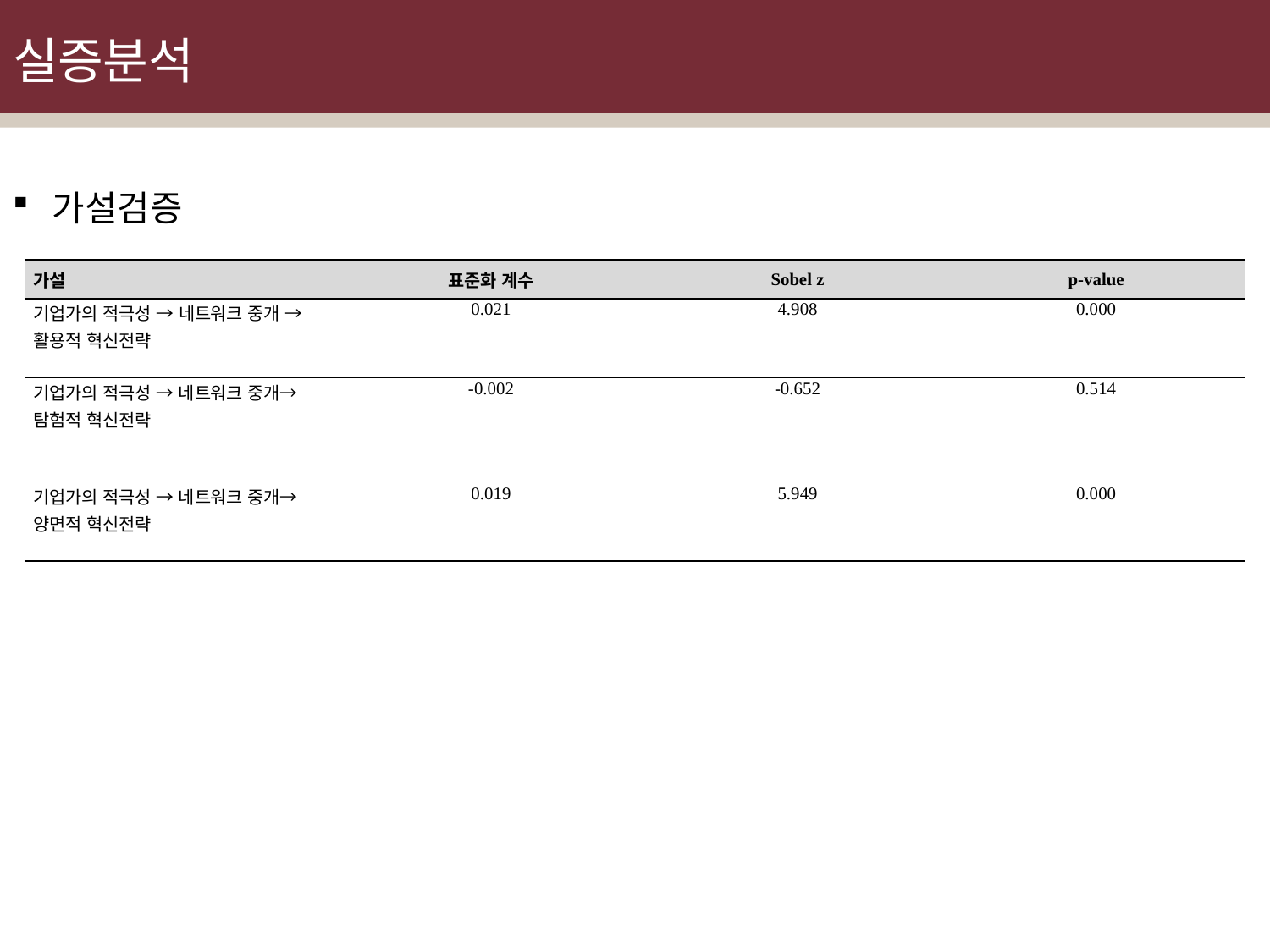

# 실증분석

가설검증
| 가설 | 표준화 계수 | Sobel z | p-value |
| --- | --- | --- | --- |
| 기업가의 적극성 → 네트워크 중개 → 활용적 혁신전략 | 0.021 | 4.908 | 0.000 |
| 기업가의 적극성 → 네트워크 중개→ 탐험적 혁신전략 | -0.002 | -0.652 | 0.514 |
| 기업가의 적극성 → 네트워크 중개→ 양면적 혁신전략 | 0.019 | 5.949 | 0.000 |